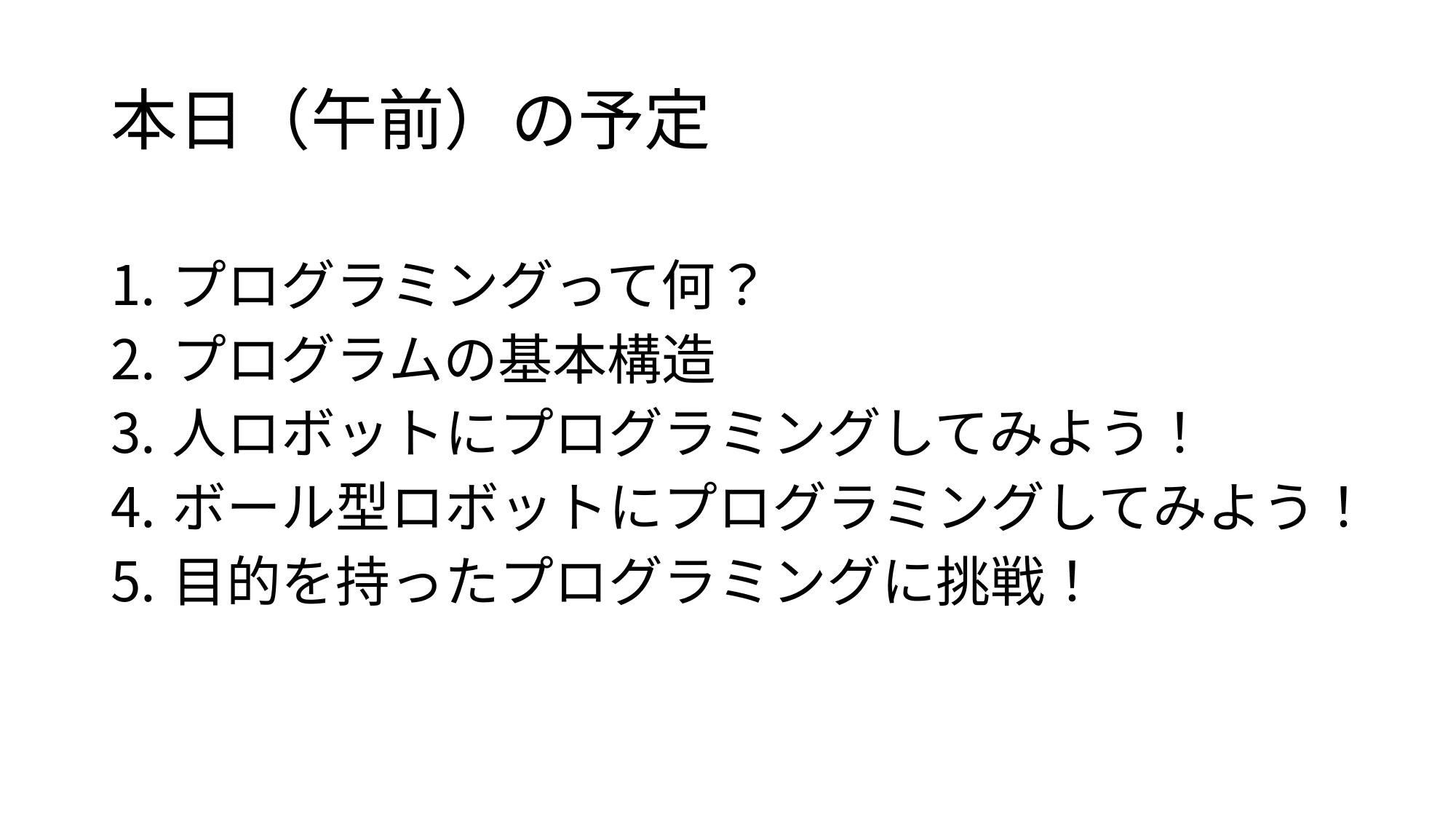

# 本日（午前）の予定
プログラミングって何？
プログラムの基本構造
人ロボットにプログラミングしてみよう！
ボール型ロボットにプログラミングしてみよう！
目的を持ったプログラミングに挑戦！